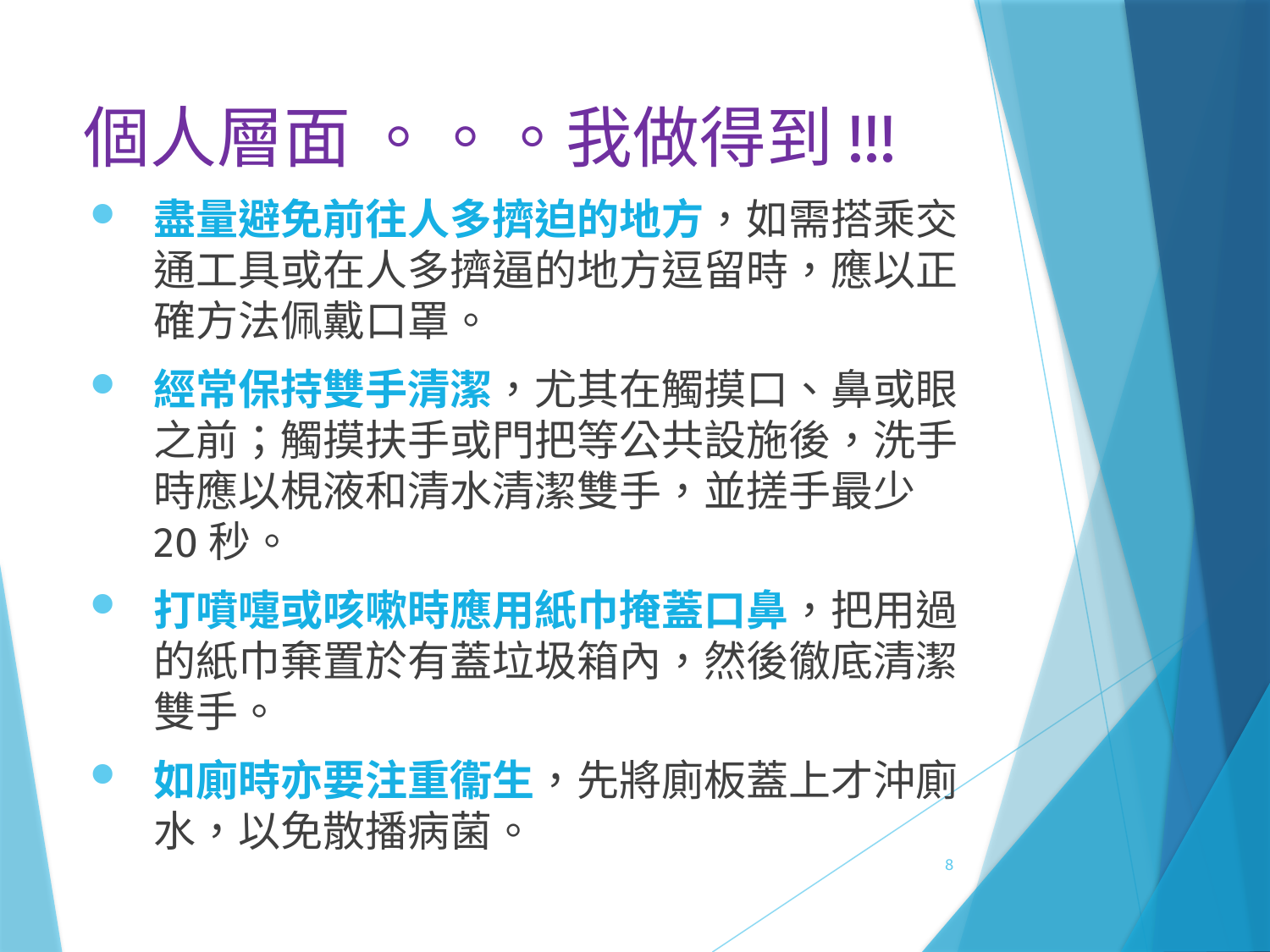

# 個人層面 。。。我做得到!!!
盡量避免前往人多擠迫的地方，如需搭乘交通工具或在人多擠逼的地方逗留時，應以正確方法佩戴口罩。
經常保持雙手清潔，尤其在觸摸口、鼻或眼之前；觸摸扶手或門把等公共設施後，洗手時應以梘液和清水清潔雙手，並搓手最少20秒。
打噴嚏或咳嗽時應用紙巾掩蓋口鼻，把用過的紙巾棄置於有蓋垃圾箱內，然後徹底清潔雙手。
如廁時亦要注重衞生，先將廁板蓋上才沖廁水，以免散播病菌。
8